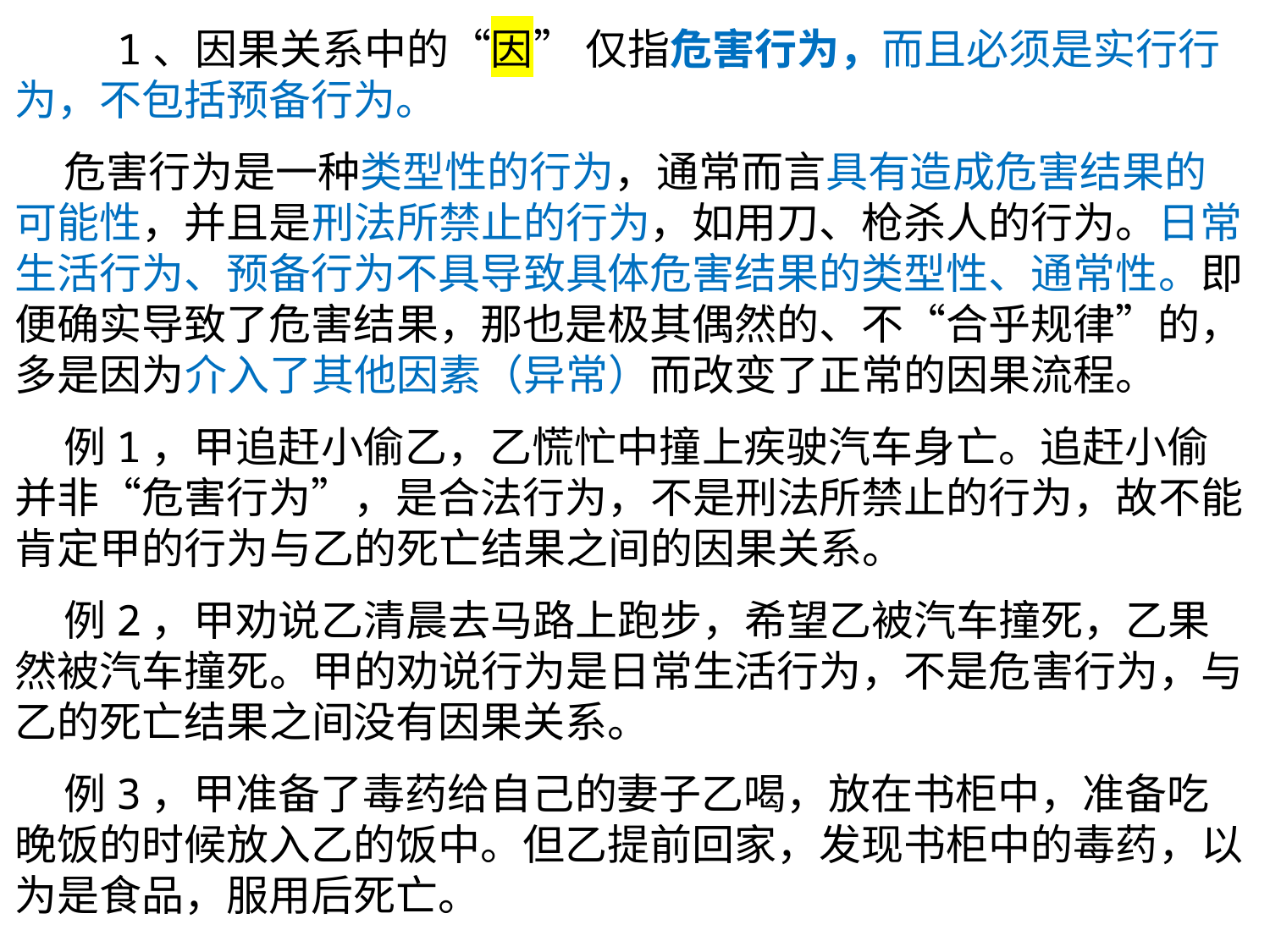

1、因果关系中的“因” 仅指危害行为，而且必须是实行行为，不包括预备行为。

    危害行为是一种类型性的行为，通常而言具有造成危害结果的可能性，并且是刑法所禁止的行为，如用刀、枪杀人的行为。日常生活行为、预备行为不具导致具体危害结果的类型性、通常性。即便确实导致了危害结果，那也是极其偶然的、不“合乎规律”的，多是因为介入了其他因素（异常）而改变了正常的因果流程。

    例1，甲追赶小偷乙，乙慌忙中撞上疾驶汽车身亡。追赶小偷并非“危害行为”，是合法行为，不是刑法所禁止的行为，故不能肯定甲的行为与乙的死亡结果之间的因果关系。

    例2，甲劝说乙清晨去马路上跑步，希望乙被汽车撞死，乙果然被汽车撞死。甲的劝说行为是日常生活行为，不是危害行为，与乙的死亡结果之间没有因果关系。

    例3，甲准备了毒药给自己的妻子乙喝，放在书柜中，准备吃晚饭的时候放入乙的饭中。但乙提前回家，发现书柜中的毒药，以为是食品，服用后死亡。